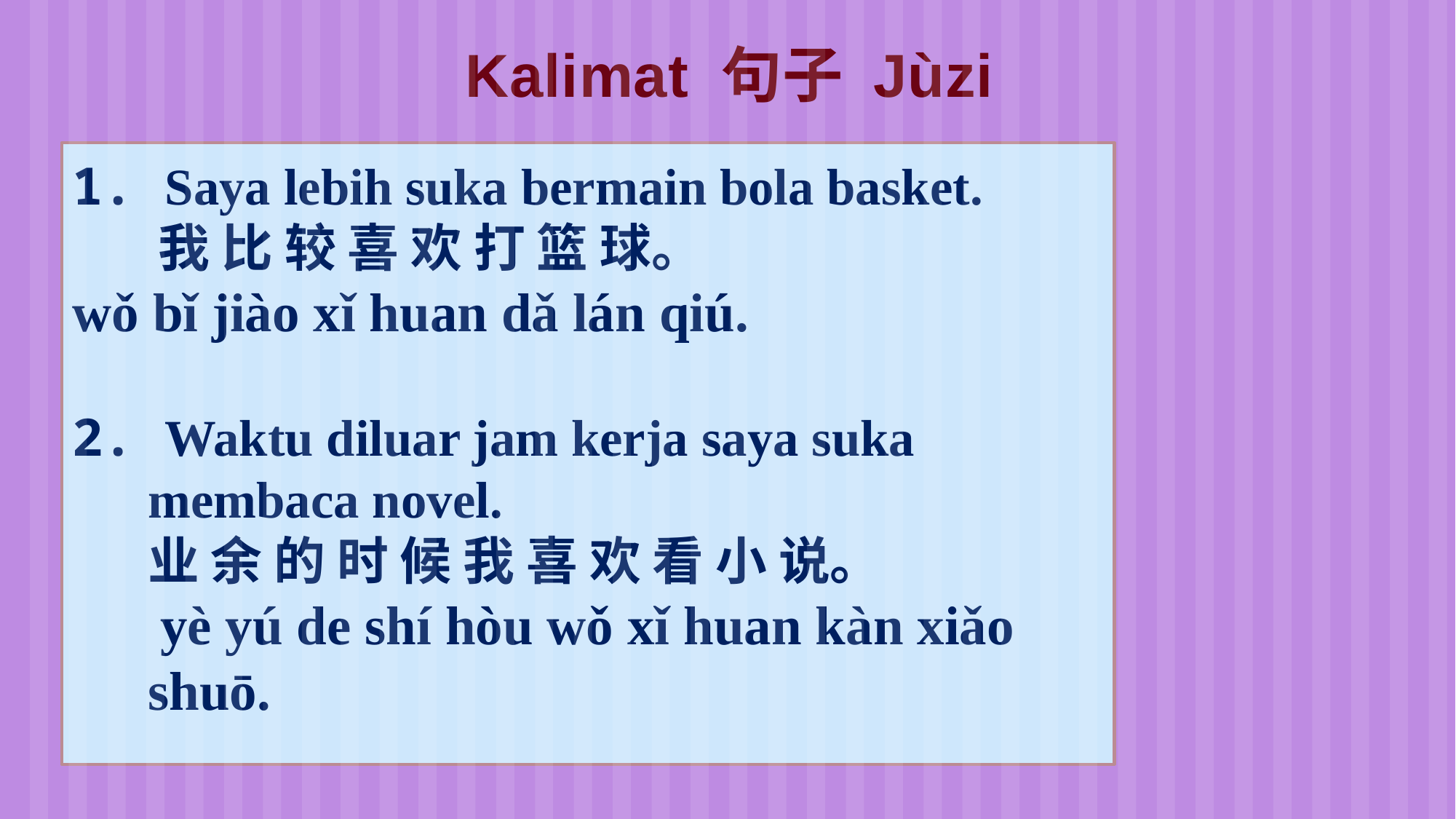

Kalimat 句子 Jùzi
 Saya lebih suka bermain bola basket.
	我 比 较 喜 欢 打 篮 球。
wǒ bǐ jiào xǐ huan dǎ lán qiú.

2. Waktu diluar jam kerja saya suka membaca novel.
业 余 的 时 候 我 喜 欢 看 小 说。
yè yú de shí hòu wǒ xǐ huan kàn xiǎo shuō.